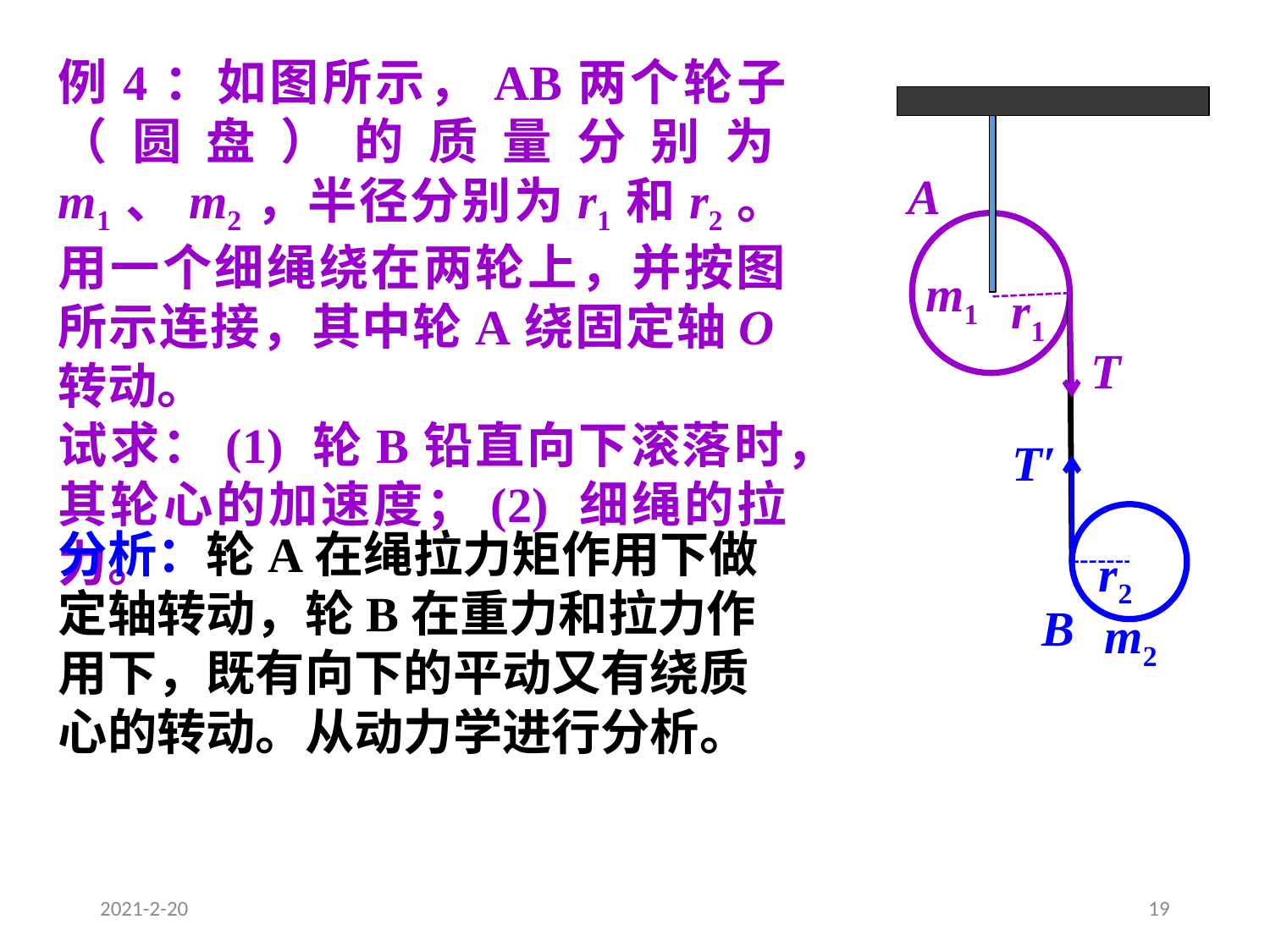

例4：如图所示，AB两个轮子（圆盘）的质量分别为m1、m2，半径分别为r1和r2。用一个细绳绕在两轮上，并按图所示连接，其中轮A绕固定轴O转动。
试求：(1) 轮B铅直向下滚落时，其轮心的加速度；(2) 细绳的拉力。

T
T′

A
m1
r1
r2
B
m2
分析：轮A在绳拉力矩作用下做定轴转动，轮B在重力和拉力作用下，既有向下的平动又有绕质心的转动。从动力学进行分析。
2021-2-20
19